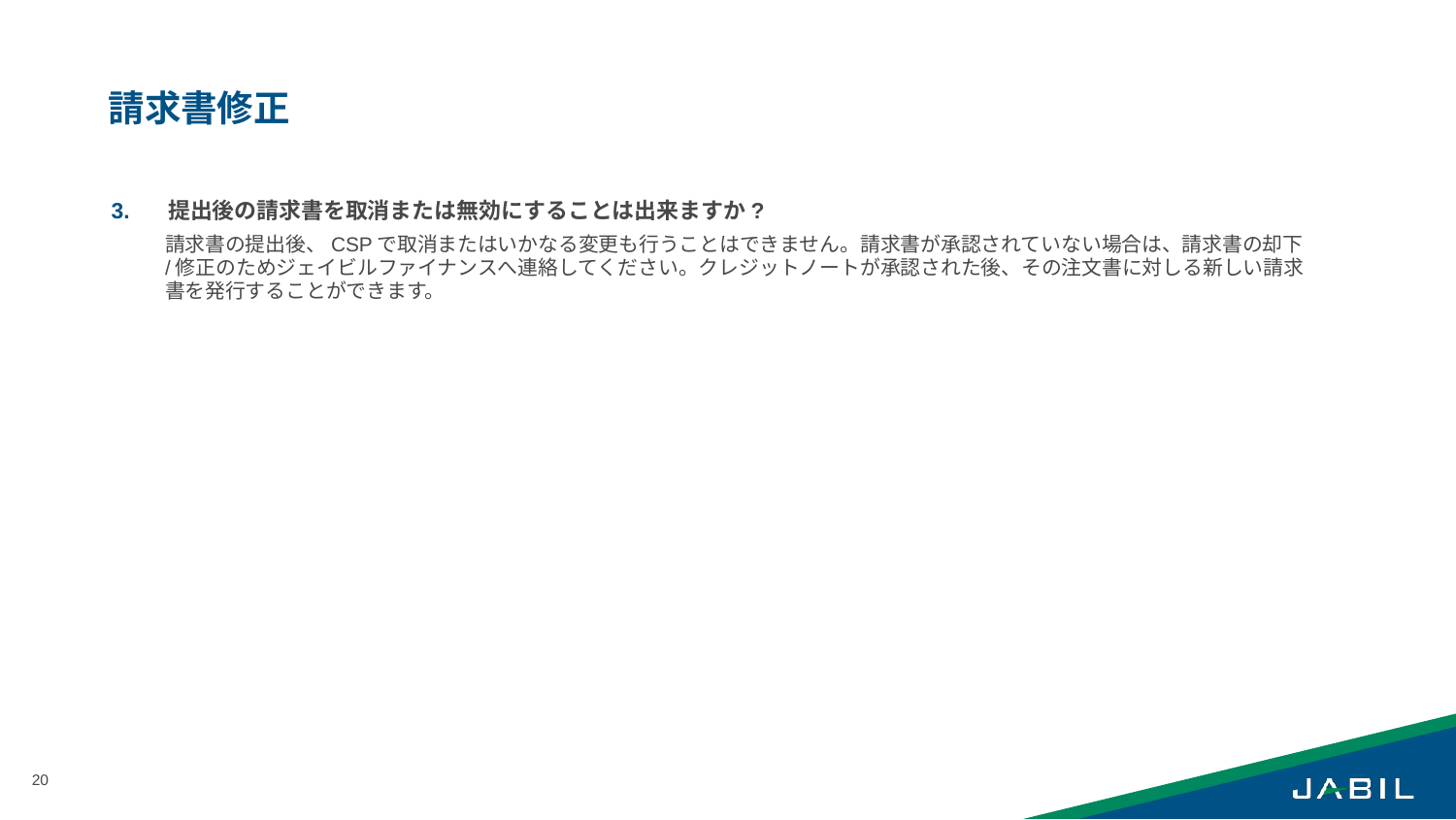

# 請求書修正
3.	提出後の請求書を取消または無効にすることは出来ますか?
請求書の提出後、CSPで取消またはいかなる変更も行うことはできません。請求書が承認されていない場合は、請求書の却下/修正のためジェイビルファイナンスへ連絡してください。クレジットノートが承認された後、その注文書に対しる新しい請求書を発行することができます。
20